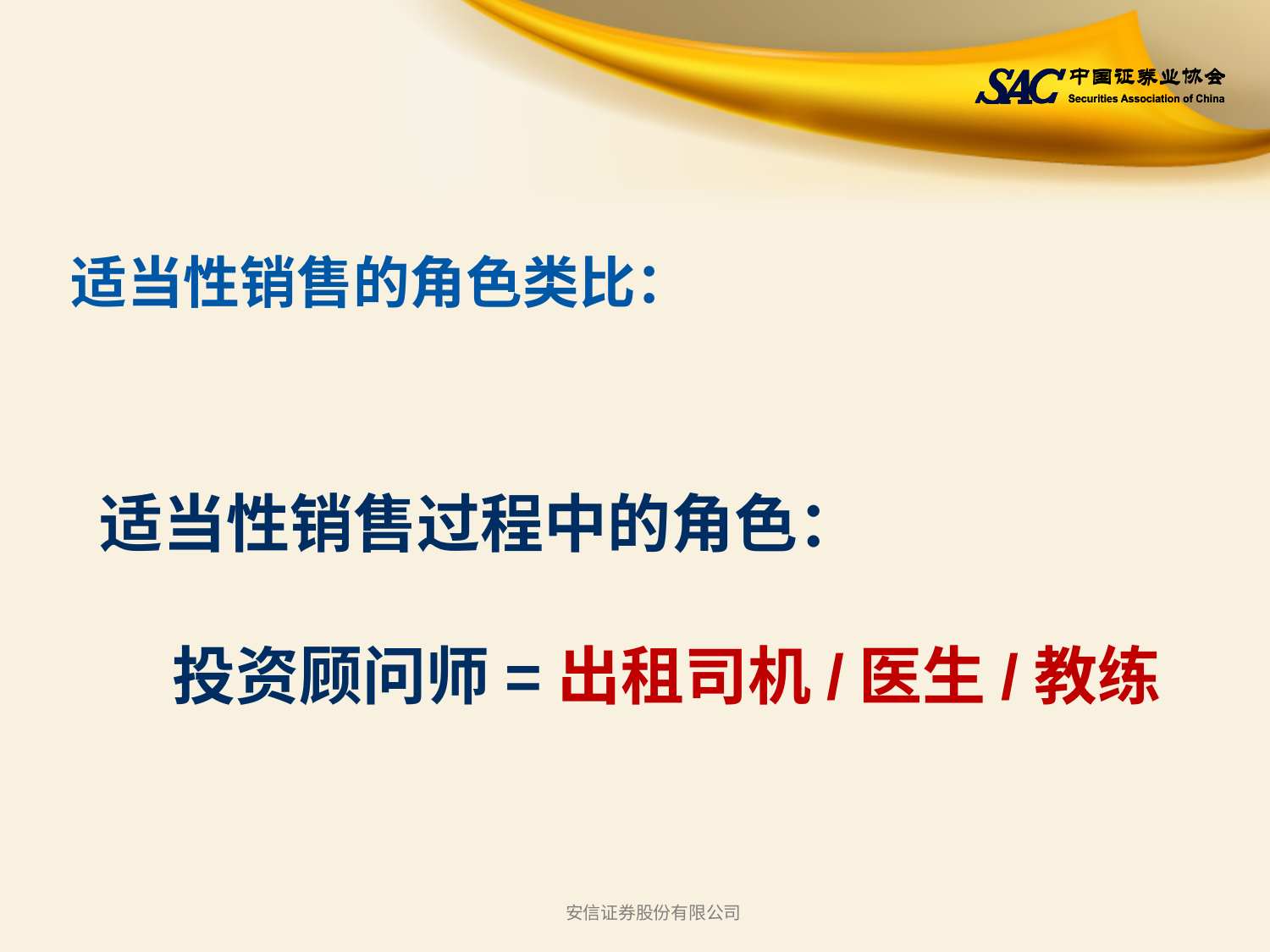

# 适当性销售的角色类比：
适当性销售过程中的角色：
    投资顾问师=出租司机/医生/教练